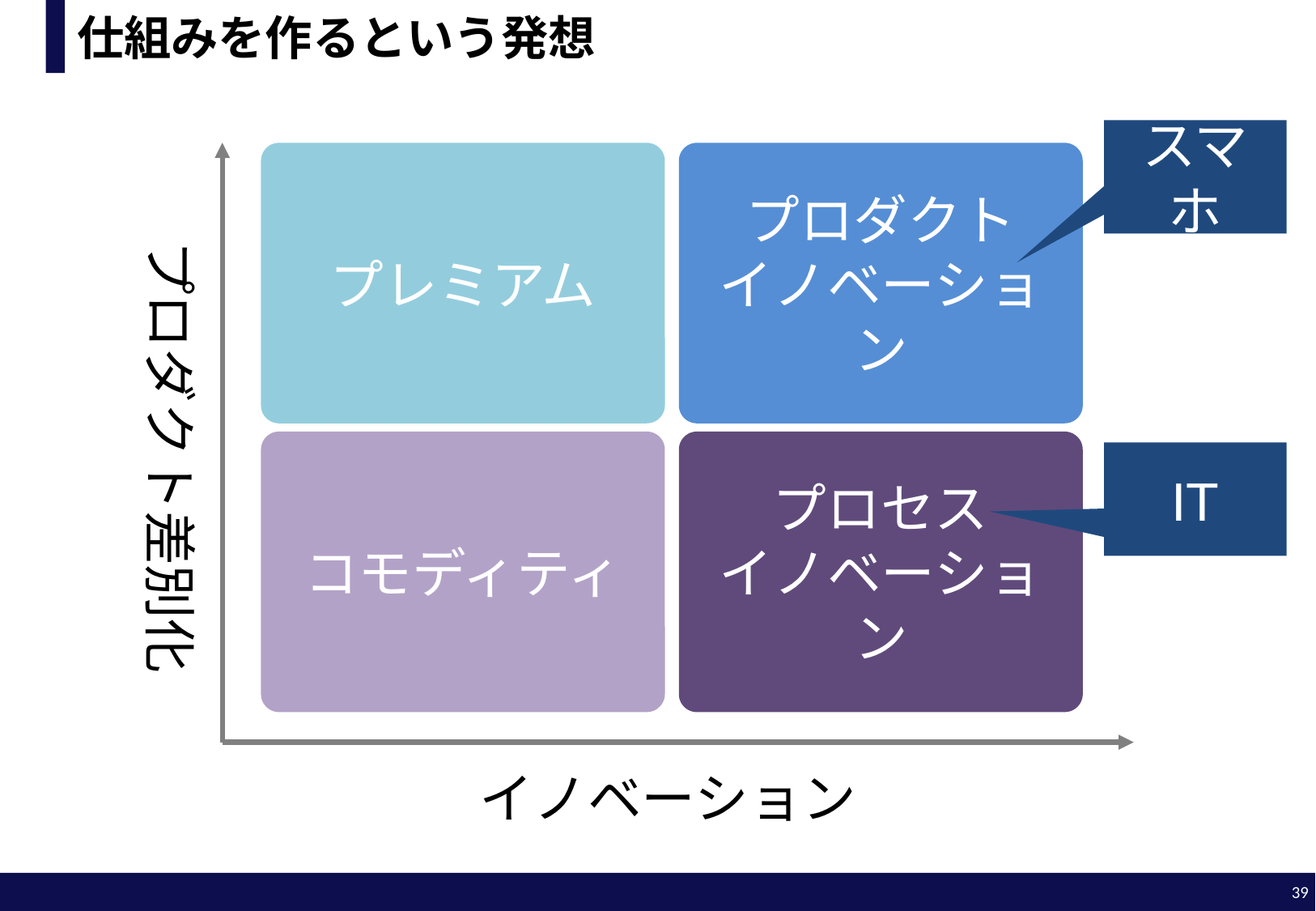

# 仕組みを作るという発想
スマホ
プレミアム
プロダクト
イノベーション
プロダクト差別化
コモディティ
プロセス
イノベーション
IT
イノベーション